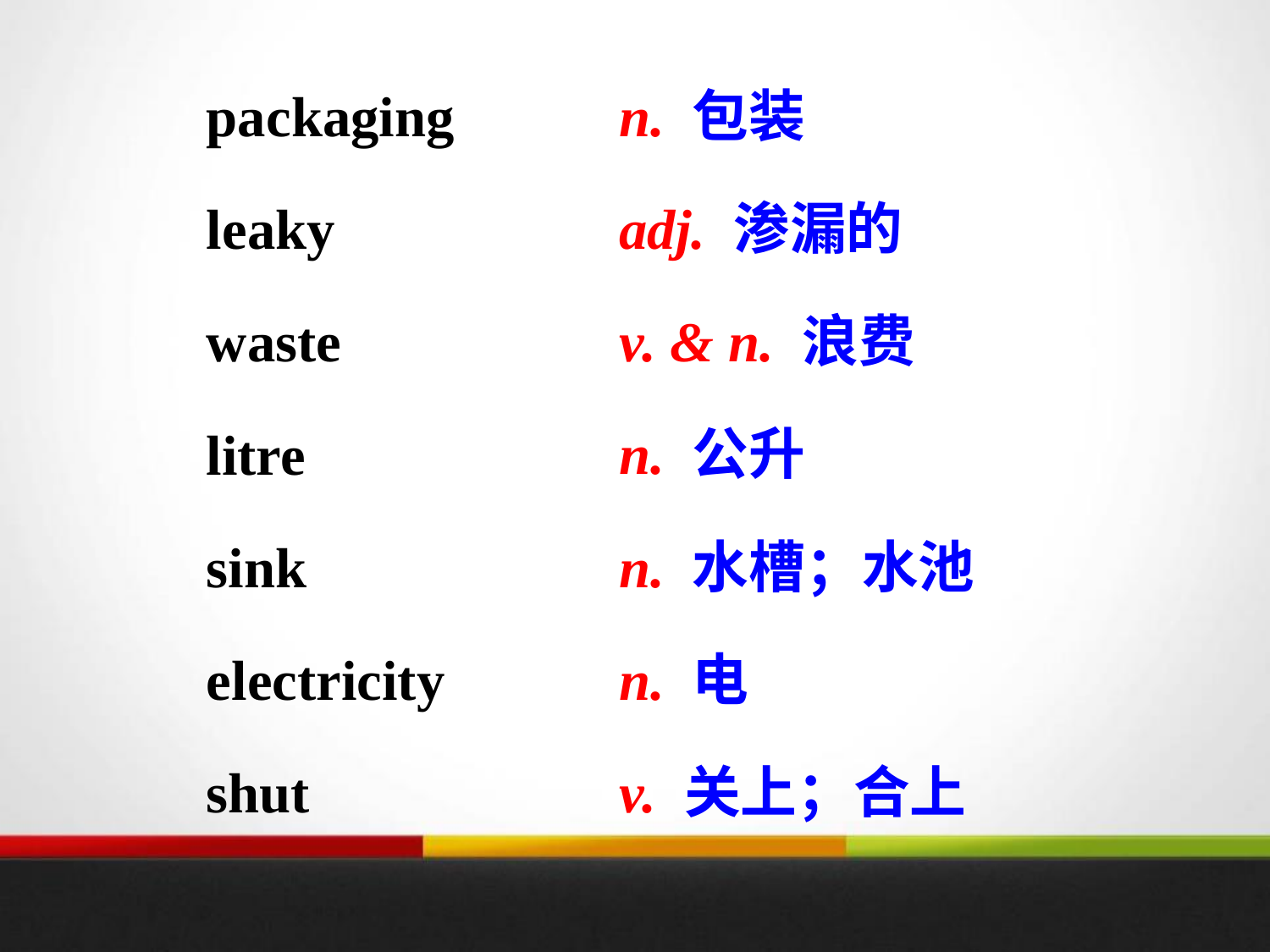

packaging
leaky
waste
litre
sink
electricity
shut
n. 包装
adj. 渗漏的
v. & n. 浪费
n. 公升
n. 水槽；水池
n. 电
v. 关上；合上